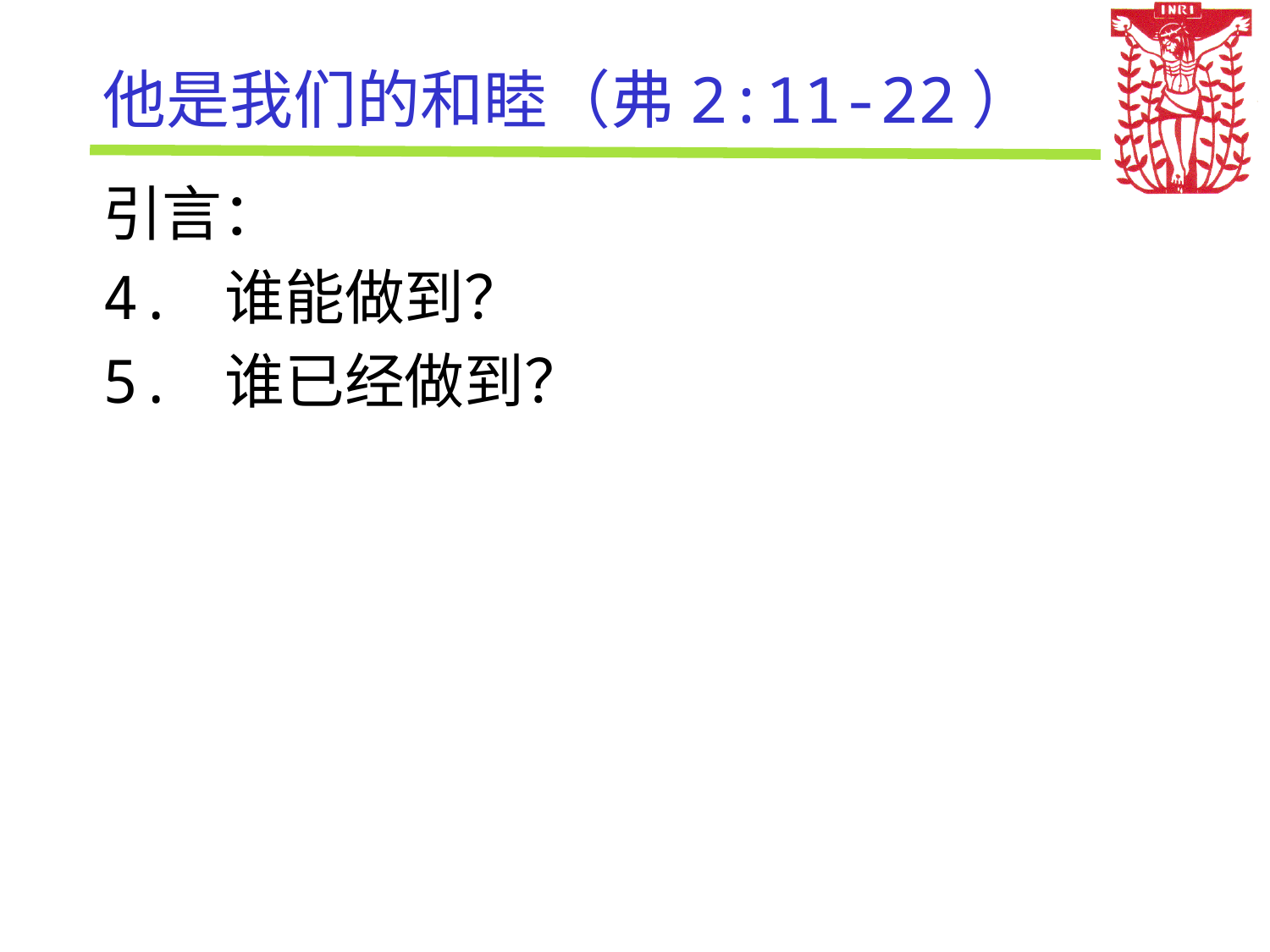

# 他是我们的和睦（弗2:11-22）
引言：
4. 谁能做到？
5. 谁已经做到？